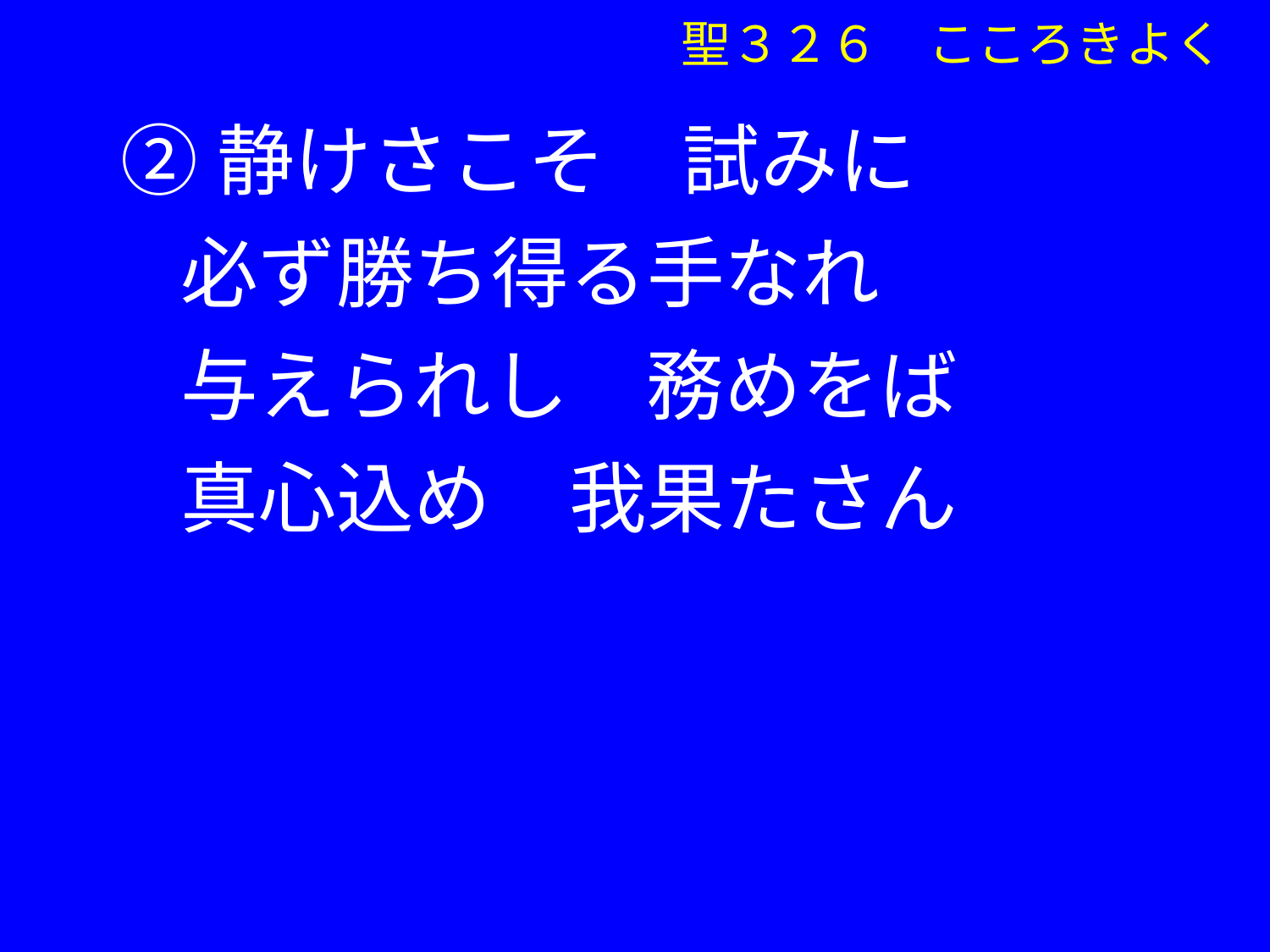

②静けさこそ　試みに
　必ず勝ち得る手なれ
　与えられし　務めをば
　真心込め　我果たさん

聖３２６　こころきよく